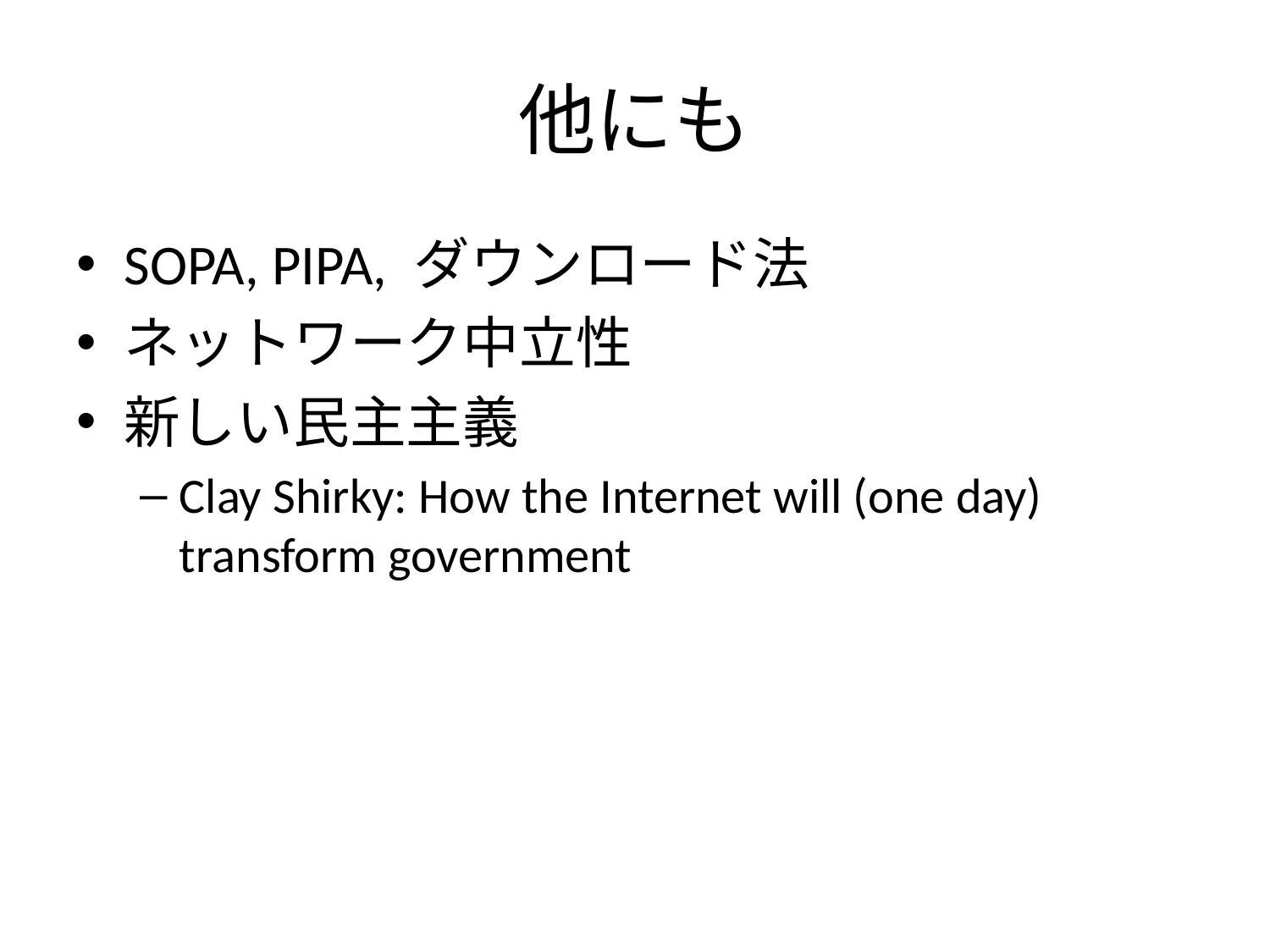

# 他にも
SOPA, PIPA, ダウンロード法
ネットワーク中立性
新しい民主主義
Clay Shirky: How the Internet will (one day) transform government